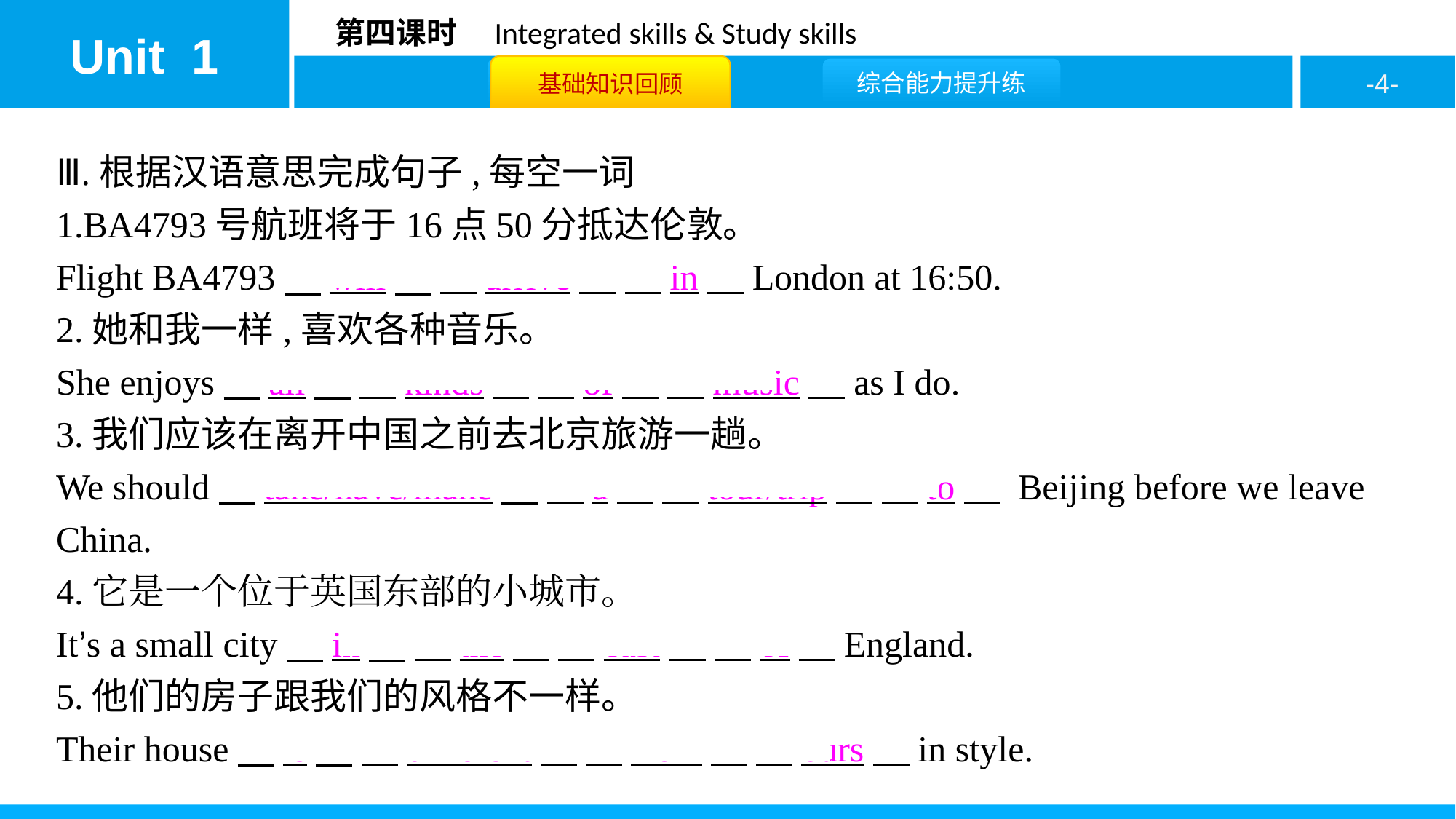

Ⅲ.根据汉语意思完成句子,每空一词
1.BA4793号航班将于16点50分抵达伦敦。
Flight BA4793　will　 　arrive　 　in　London at 16:50.
2.她和我一样,喜欢各种音乐。
She enjoys　all　 　kinds　 　of　 　music　as I do.
3.我们应该在离开中国之前去北京旅游一趟。
We should　take/have/make　 　a　 　tour/trip　 　to　 Beijing before we leave China.
4.它是一个位于英国东部的小城市。
It’s a small city　in　 　the　 　east　 　of　England.
5.他们的房子跟我们的风格不一样。
Their house　is　 　different　 　from　 　ours　in style.